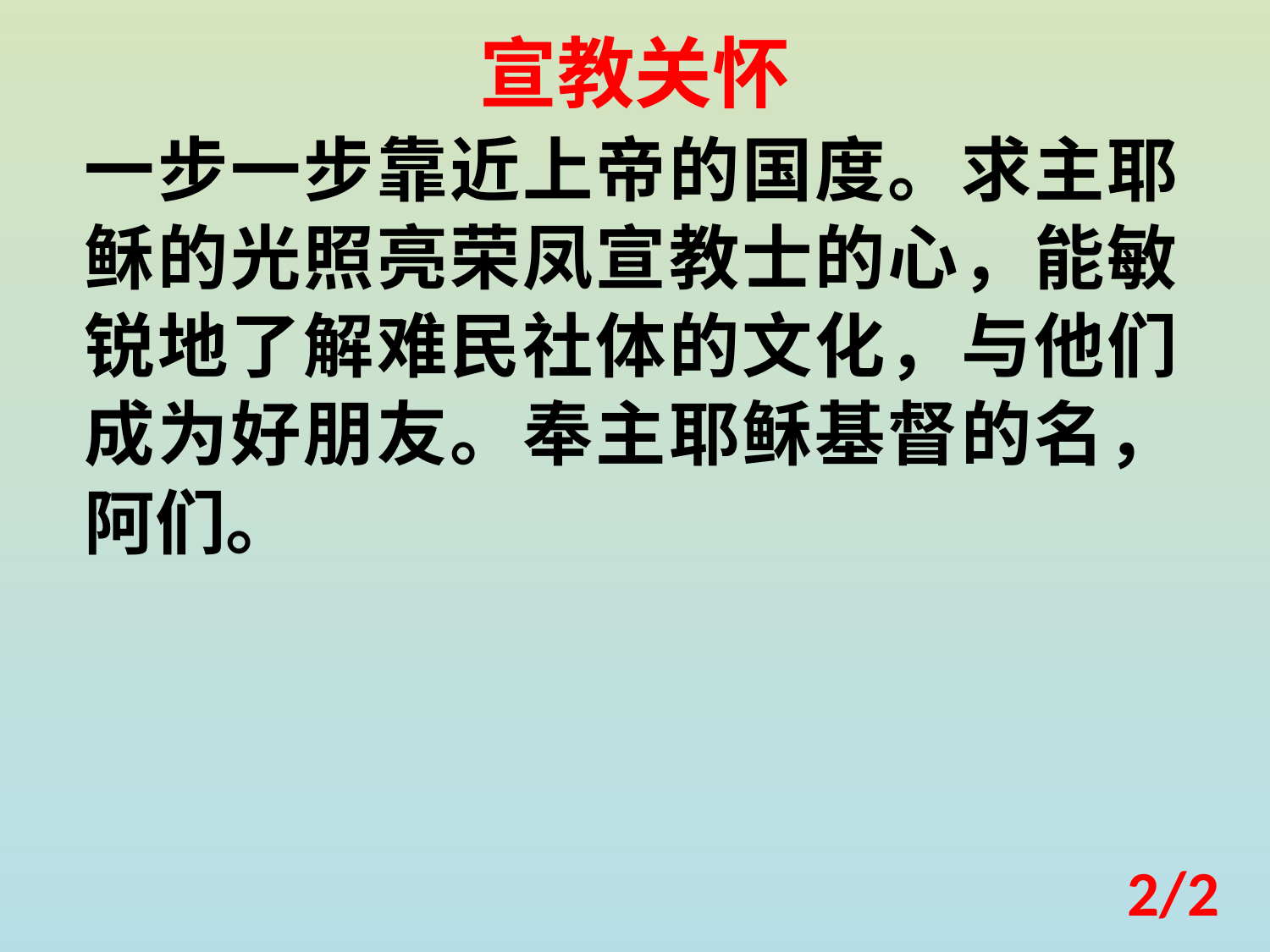

宣教关怀
一步一步靠近上帝的国度。求主耶稣的光照亮荣凤宣教士的心，能敏锐地了解难民社体的文化，与他们成为好朋友。奉主耶稣基督的名，阿们。
2/2